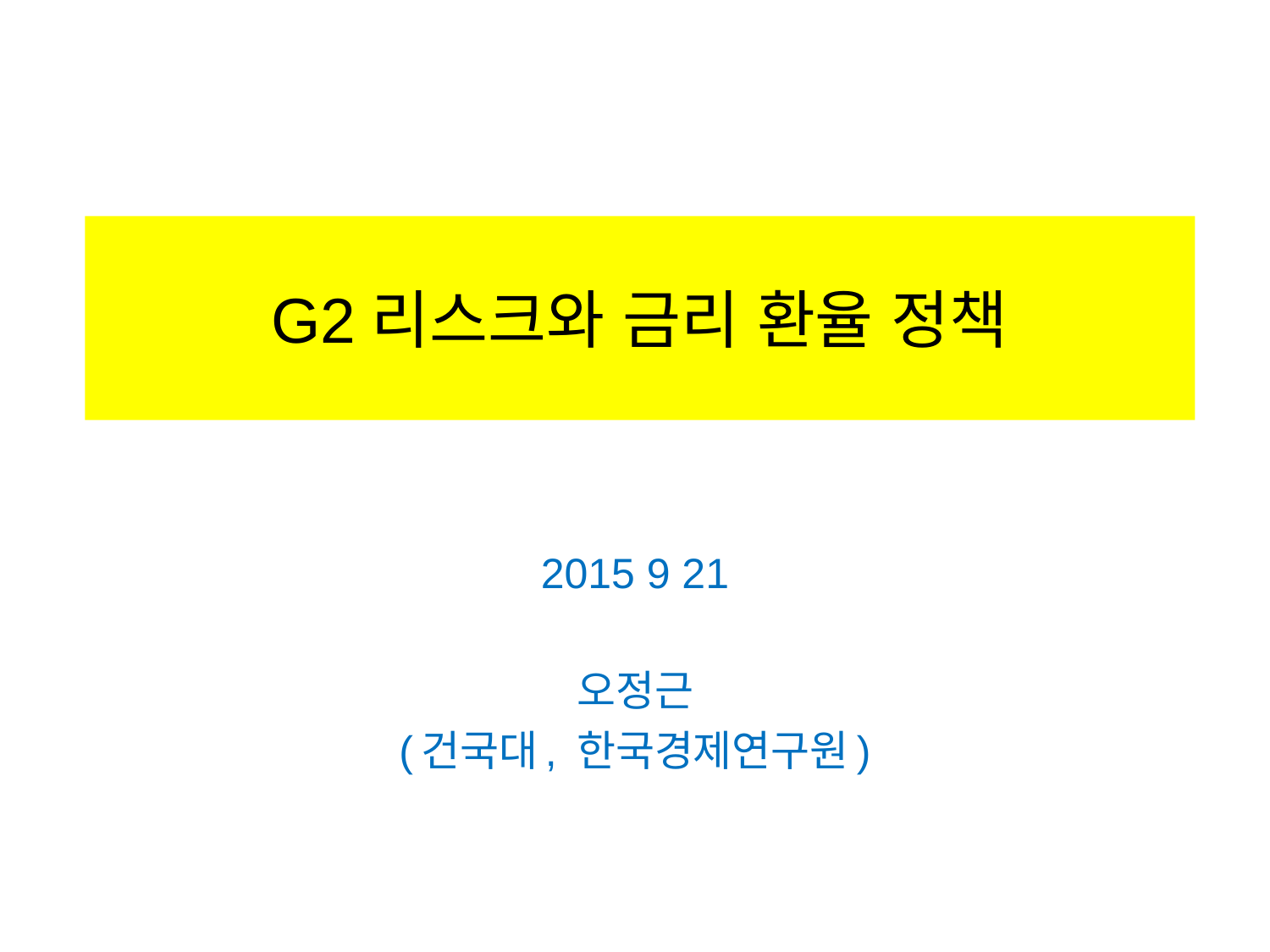

# G2리스크와 금리 환율 정책
2015 9 21

오정근
(건국대, 한국경제연구원)